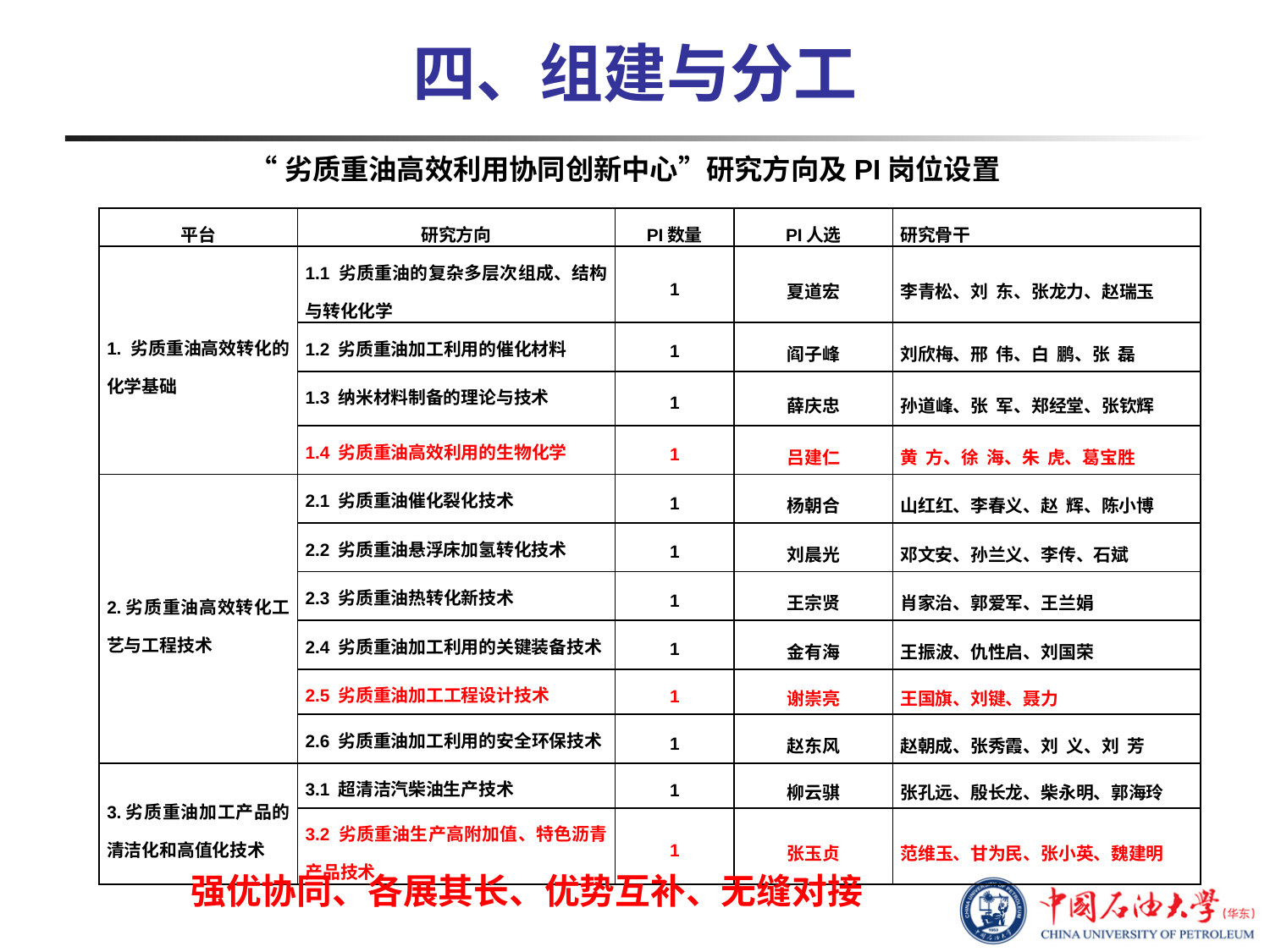

# 四、组建与分工
 “劣质重油高效利用协同创新中心”研究方向及PI岗位设置
| 平台 | 研究方向 | PI数量 | PI人选 | 研究骨干 |
| --- | --- | --- | --- | --- |
| 1. 劣质重油高效转化的化学基础 | 1.1 劣质重油的复杂多层次组成、结构与转化化学 | 1 | 夏道宏 | 李青松、刘 东、张龙力、赵瑞玉 |
|  | 1.2 劣质重油加工利用的催化材料 | 1 | 阎子峰 | 刘欣梅、邢 伟、白 鹏、张 磊 |
|  | 1.3 纳米材料制备的理论与技术 | 1 | 薛庆忠 | 孙道峰、张 军、郑经堂、张钦辉 |
|  | 1.4 劣质重油高效利用的生物化学 | 1 | 吕建仁 | 黄 方、徐 海、朱 虎、葛宝胜 |
| 2.劣质重油高效转化工艺与工程技术 | 2.1 劣质重油催化裂化技术 | 1 | 杨朝合 | 山红红、李春义、赵 辉、陈小博 |
|  | 2.2 劣质重油悬浮床加氢转化技术 | 1 | 刘晨光 | 邓文安、孙兰义、李传、石斌 |
|  | 2.3 劣质重油热转化新技术 | 1 | 王宗贤 | 肖家治、郭爱军、王兰娟 |
|  | 2.4 劣质重油加工利用的关键装备技术 | 1 | 金有海 | 王振波、仇性启、刘国荣 |
|  | 2.5 劣质重油加工工程设计技术 | 1 | 谢崇亮 | 王国旗、刘键、聂力 |
|  | 2.6 劣质重油加工利用的安全环保技术 | 1 | 赵东风 | 赵朝成、张秀霞、刘 义、刘 芳 |
| 3.劣质重油加工产品的清洁化和高值化技术 | 3.1 超清洁汽柴油生产技术 | 1 | 柳云骐 | 张孔远、殷长龙、柴永明、郭海玲 |
|  | 3.2 劣质重油生产高附加值、特色沥青产品技术 | 1 | 张玉贞 | 范维玉、甘为民、张小英、魏建明 |
强优协同、各展其长、优势互补、无缝对接